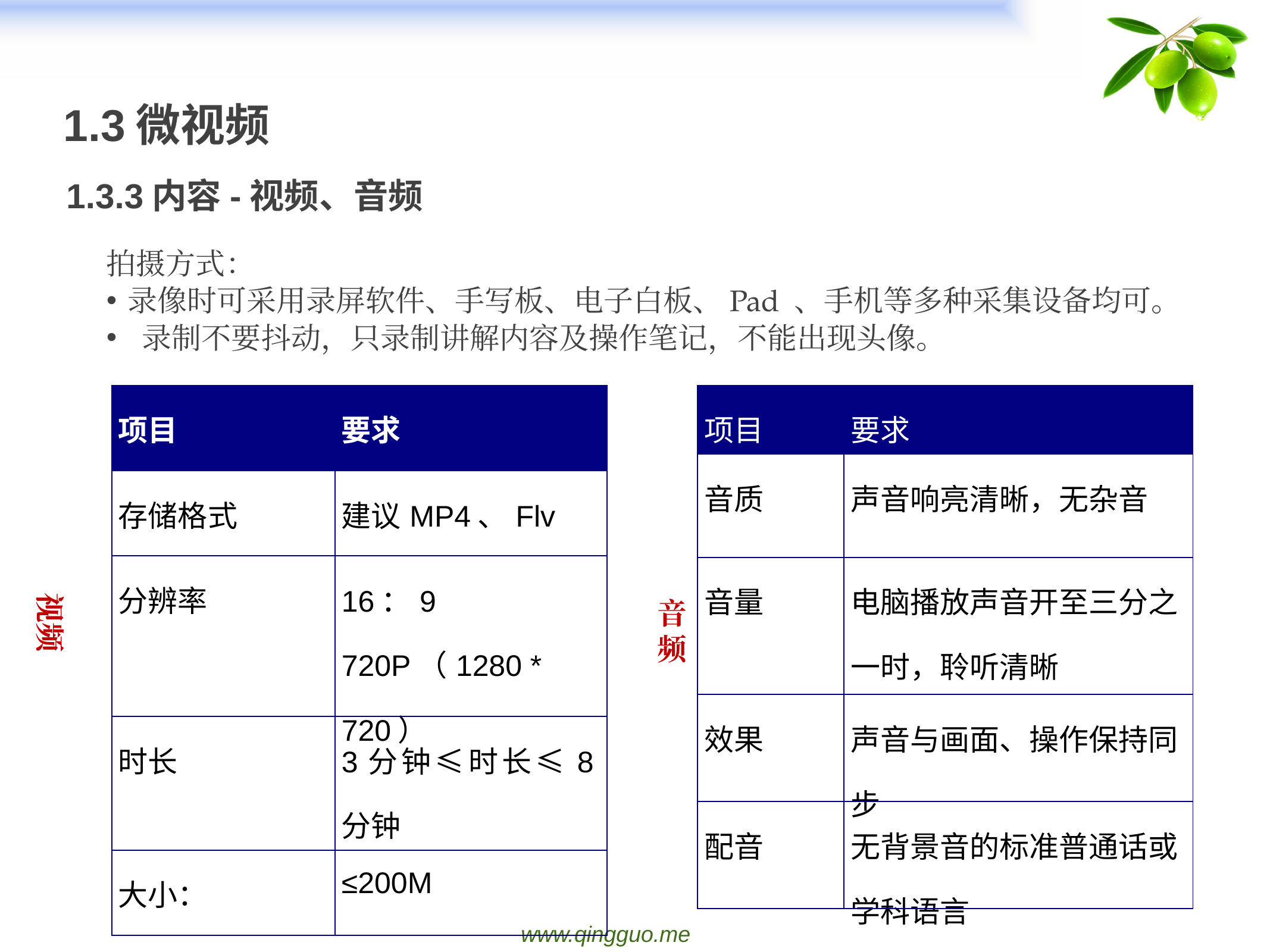

1.3微视频
1.3.3内容-视频、音频
拍摄方式：
录像时可采用录屏软件、手写板、电子白板、Pad 、手机等多种采集设备均可。
 录制不要抖动，只录制讲解内容及操作笔记，不能出现头像。
| 项目 | 要求 |
| --- | --- |
| 音质 | 声音响亮清晰，无杂音 |
| 音量 | 电脑播放声音开至三分之一时，聆听清晰 |
| 效果 | 声音与画面、操作保持同步 |
| 配音 | 无背景音的标准普通话或学科语言 |
| 项目 | 要求 |
| --- | --- |
| 存储格式 | 建议MP4、Flv |
| 分辨率 | 16：9 720P（1280 \* 720） |
| 时长 | 3分钟≤时长≤8分钟 |
| 大小： | ≤200M |
视频
音频